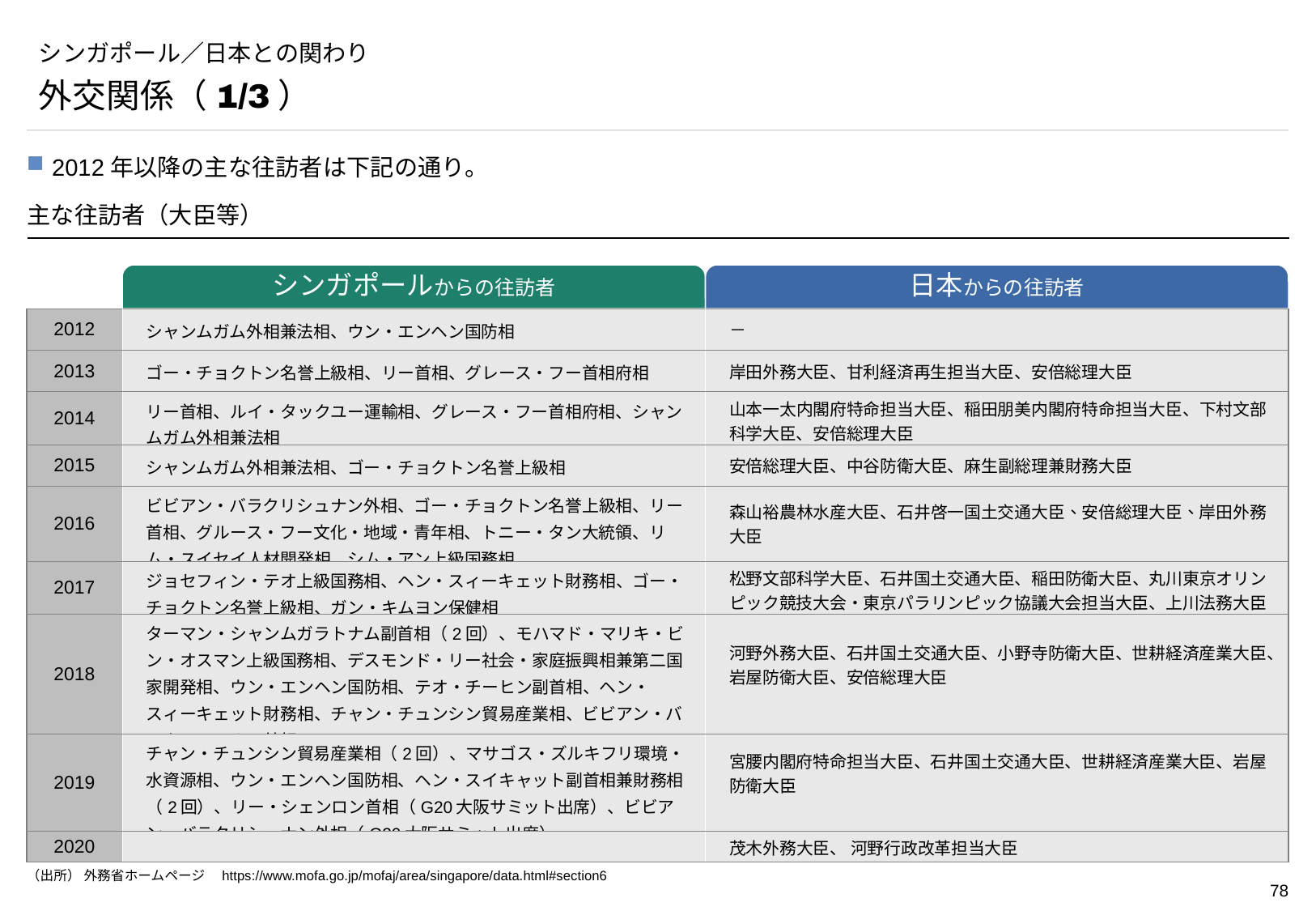

# シンガポール／日本との関わり
外交関係（1/3）
2012年以降の主な往訪者は下記の通り。
主な往訪者（大臣等）
シンガポールからの往訪者
日本からの往訪者
| 2012 | シャンムガム外相兼法相、ウン・エンヘン国防相 | － |
| --- | --- | --- |
| 2013 | ゴー・チョクトン名誉上級相、リー首相、グレース・フー首相府相 | 岸田外務大臣、甘利経済再生担当大臣、安倍総理大臣 |
| 2014 | リー首相、ルイ・タックユー運輸相、グレース・フー首相府相、シャンムガム外相兼法相 | 山本一太内閣府特命担当大臣、稲田朋美内閣府特命担当大臣、下村文部科学大臣、安倍総理大臣 |
| 2015 | シャンムガム外相兼法相、ゴー・チョクトン名誉上級相 | 安倍総理大臣、中谷防衛大臣、麻生副総理兼財務大臣 |
| 2016 | ビビアン・バラクリシュナン外相、ゴー・チョクトン名誉上級相、リー首相、グルース・フー文化・地域・青年相、トニー・タン大統領、リム・スイセイ人材開発相、シム・アン上級国務相 | 森山裕農林水産大臣、石井啓一国土交通大臣、安倍総理大臣、岸田外務大臣 |
| 2017 | ジョセフィン・テオ上級国務相、ヘン・スィーキェット財務相、ゴー・チョクトン名誉上級相、ガン・キムヨン保健相 | 松野文部科学大臣、石井国土交通大臣、稲田防衛大臣、丸川東京オリンピック競技大会・東京パラリンピック協議大会担当大臣、上川法務大臣 |
| 2018 | ターマン・シャンムガラトナム副首相（2回）、モハマド・マリキ・ビン・オスマン上級国務相、デスモンド・リー社会・家庭振興相兼第二国家開発相、ウン・エンヘン国防相、テオ・チーヒン副首相、ヘン・スィーキェット財務相、チャン・チュンシン貿易産業相、ビビアン・バラクリシュナン外相 | 河野外務大臣、石井国土交通大臣、小野寺防衛大臣、世耕経済産業大臣、岩屋防衛大臣、安倍総理大臣 |
| 2019 | チャン・チュンシン貿易産業相（2回）、マサゴス・ズルキフリ環境・水資源相、ウン・エンヘン国防相、ヘン・スイキャット副首相兼財務相（2回）、リー・シェンロン首相（G20大阪サミット出席）、ビビアン・バラクリシュナン外相（G20大阪サミット出席） | 宮腰内閣府特命担当大臣、石井国土交通大臣、世耕経済産業大臣、岩屋防衛大臣 |
| 2020 |  | 茂木外務大臣、 河野行政改革担当大臣 |
（出所） 外務省ホームページ　https://www.mofa.go.jp/mofaj/area/singapore/data.html#section6